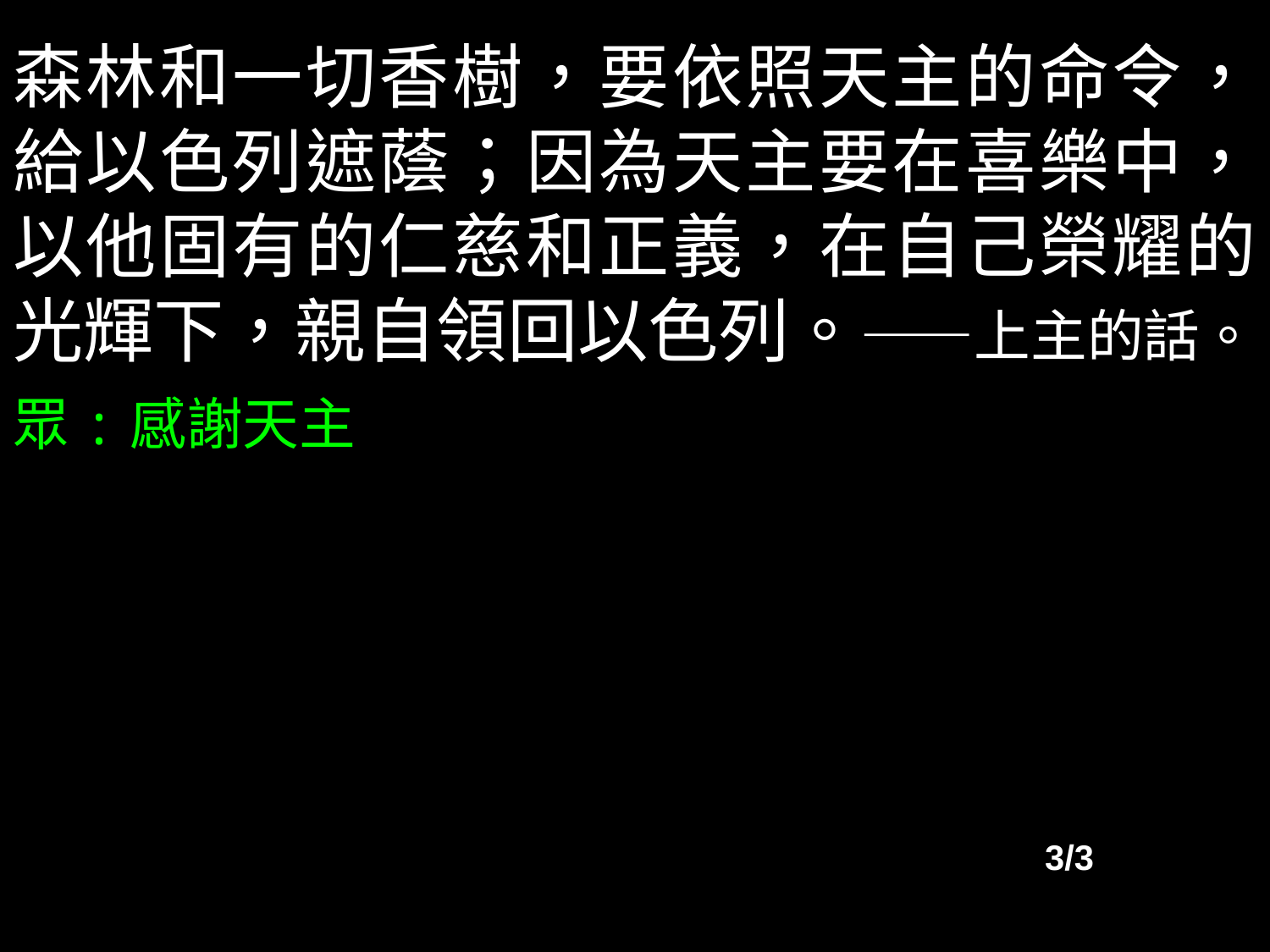

森林和一切香樹，要依照天主的命令，給以色列遮蔭；因為天主要在喜樂中，以他固有的仁慈和正義，在自己榮耀的光輝下，親自領回以色列。——上主的話。 眾:感謝天主

3/3